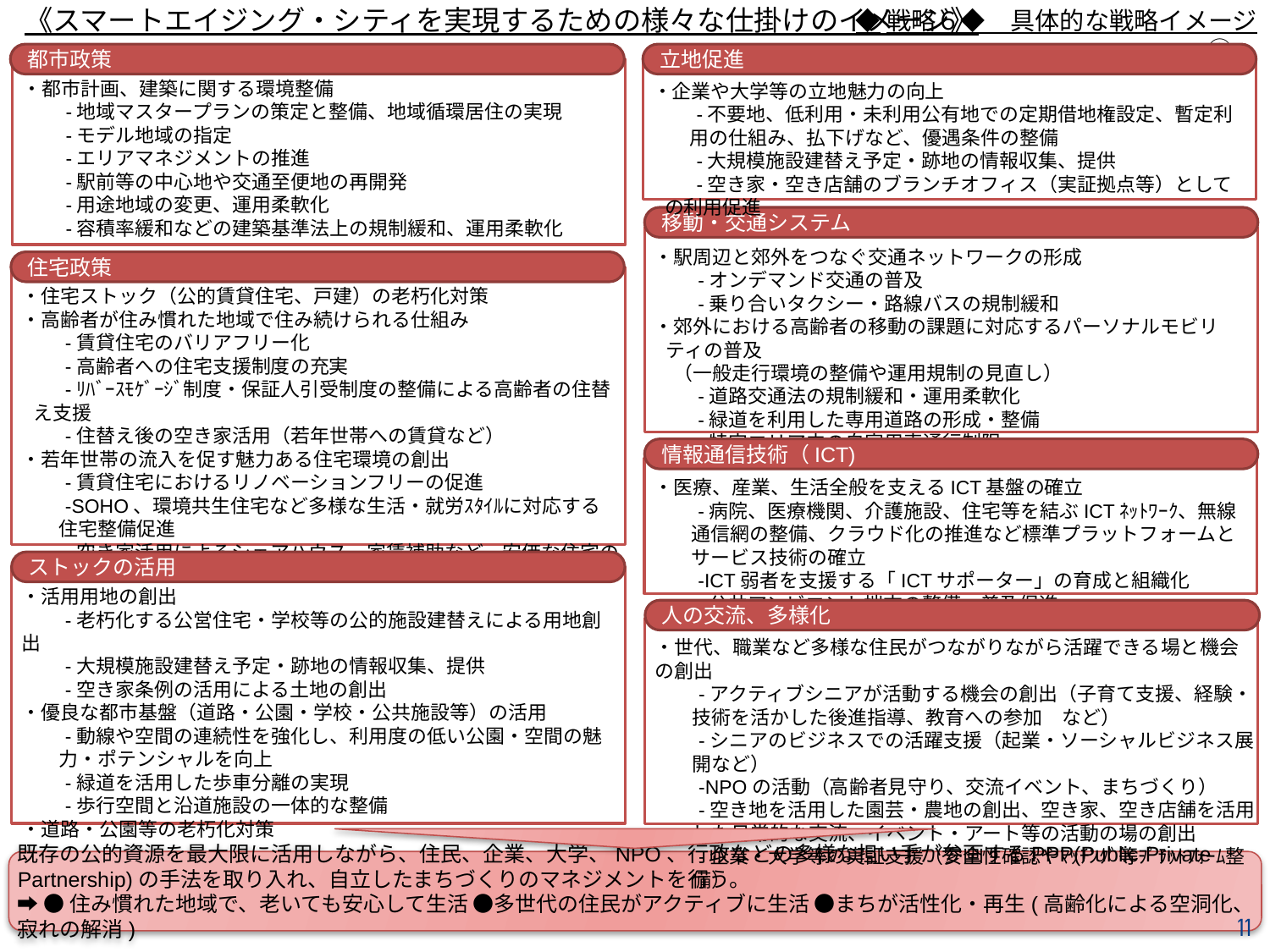

《スマートエイジング・シティを実現するための様々な仕掛けのイメージ》
◆戦略６◆　具体的な戦略イメージ②
都市政策
立地促進
・都市計画、建築に関する環境整備
　　-地域マスタープランの策定と整備、地域循環居住の実現
　　-モデル地域の指定
　　-エリアマネジメントの推進
　　-駅前等の中心地や交通至便地の再開発
　　-用途地域の変更、運用柔軟化
　　-容積率緩和などの建築基準法上の規制緩和、運用柔軟化
・企業や大学等の立地魅力の向上
　　-不要地、低利用・未利用公有地での定期借地権設定、暫定利用の仕組み、払下げなど、優遇条件の整備
　　-大規模施設建替え予定・跡地の情報収集、提供
　　-空き家・空き店舗のブランチオフィス（実証拠点等）としての利用促進
移動・交通システム
・駅周辺と郊外をつなぐ交通ネットワークの形成
　　-オンデマンド交通の普及
　　-乗り合いタクシー・路線バスの規制緩和
・郊外における高齢者の移動の課題に対応するパーソナルモビリティの普及
　（一般走行環境の整備や運用規制の見直し）
　　-道路交通法の規制緩和・運用柔軟化
　　-緑道を利用した専用道路の形成・整備
　　-特定エリア内の自家用車通行制限
住宅政策
・住宅ストック（公的賃貸住宅、戸建）の老朽化対策
・高齢者が住み慣れた地域で住み続けられる仕組み
　　-賃貸住宅のバリアフリー化
　　-高齢者への住宅支援制度の充実
　　-ﾘﾊﾞｰｽﾓｹﾞｰｼﾞ制度・保証人引受制度の整備による高齢者の住替え支援
　　-住替え後の空き家活用（若年世帯への賃貸など）
・若年世帯の流入を促す魅力ある住宅環境の創出
　　-賃貸住宅におけるリノベーションフリーの促進
　　-SOHO、環境共生住宅など多様な生活・就労ｽﾀｲﾙに対応する住宅整備促進
　　-空き家活用によるシェアハウス、家賃補助など、安価な住宅の供給促進
情報通信技術（ICT)
・医療、産業、生活全般を支えるICT基盤の確立
　　-病院、医療機関、介護施設、住宅等を結ぶICTﾈｯﾄﾜｰｸ、無線通信網の整備、クラウド化の推進など標準プラットフォームとサービス技術の確立
　　-ICT弱者を支援する「ICTサポーター」の育成と組織化
　　-公共アンビエント端末の整備、普及促進
ストックの活用
・活用用地の創出
　　-老朽化する公営住宅・学校等の公的施設建替えによる用地創出
　　-大規模施設建替え予定・跡地の情報収集、提供
　　-空き家条例の活用による土地の創出
・優良な都市基盤（道路・公園・学校・公共施設等）の活用
　　-動線や空間の連続性を強化し、利用度の低い公園・空間の魅力・ポテンシャルを向上
　　-緑道を活用した歩車分離の実現
　　-歩行空間と沿道施設の一体的な整備
・道路・公園等の老朽化対策
人の交流、多様化
・世代、職業など多様な住民がつながりながら活躍できる場と機会の創出
　　-アクティブシニアが活動する機会の創出（子育て支援、経験・技術を活かした後進指導、教育への参加　など）
　　-シニアのビジネスでの活躍支援（起業・ソーシャルビジネス展開など）
　　-NPOの活動（高齢者見守り、交流イベント、まちづくり）
　　-空き地を活用した園芸・農地の創出、空き家、空き店舗を活用した日常的な交流、イベント・アート等の活動の場の創出
　　-企業・大学等の実証支援（安全性確認やﾏｯﾁﾝｸﾞ等ﾌﾟﾗｯﾄﾌｫｰﾑ整備）

既存の公的資源を最大限に活用しながら、住民、企業、大学、NPO、行政などの多様な担い手が参画するPPP(Public-Private Partnership)の手法を取り入れ、自立したまちづくりのマネジメントを行う。
➡ ●住み慣れた地域で、老いても安心して生活 ●多世代の住民がアクティブに生活 ●まちが活性化・再生(高齢化による空洞化、寂れの解消)
11